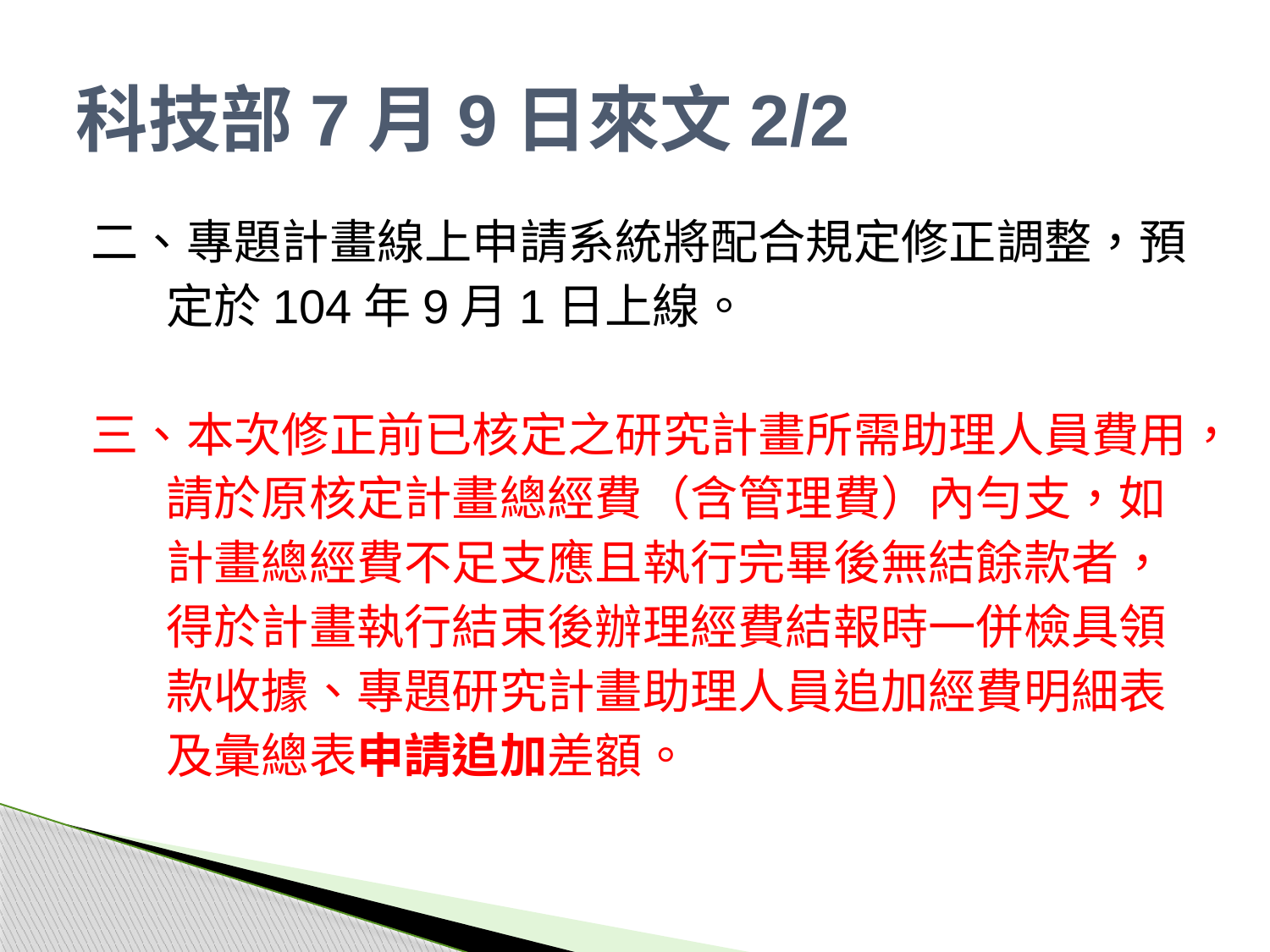

# 科技部7月9日來文2/2
二、專題計畫線上申請系統將配合規定修正調整，預
      定於104年9月1日上線。

三、本次修正前已核定之研究計畫所需助理人員費用，
      請於原核定計畫總經費（含管理費）內勻支，如
      計畫總經費不足支應且執行完畢後無結餘款者，
      得於計畫執行結束後辦理經費結報時一併檢具領
      款收據、專題研究計畫助理人員追加經費明細表
      及彙總表申請追加差額。